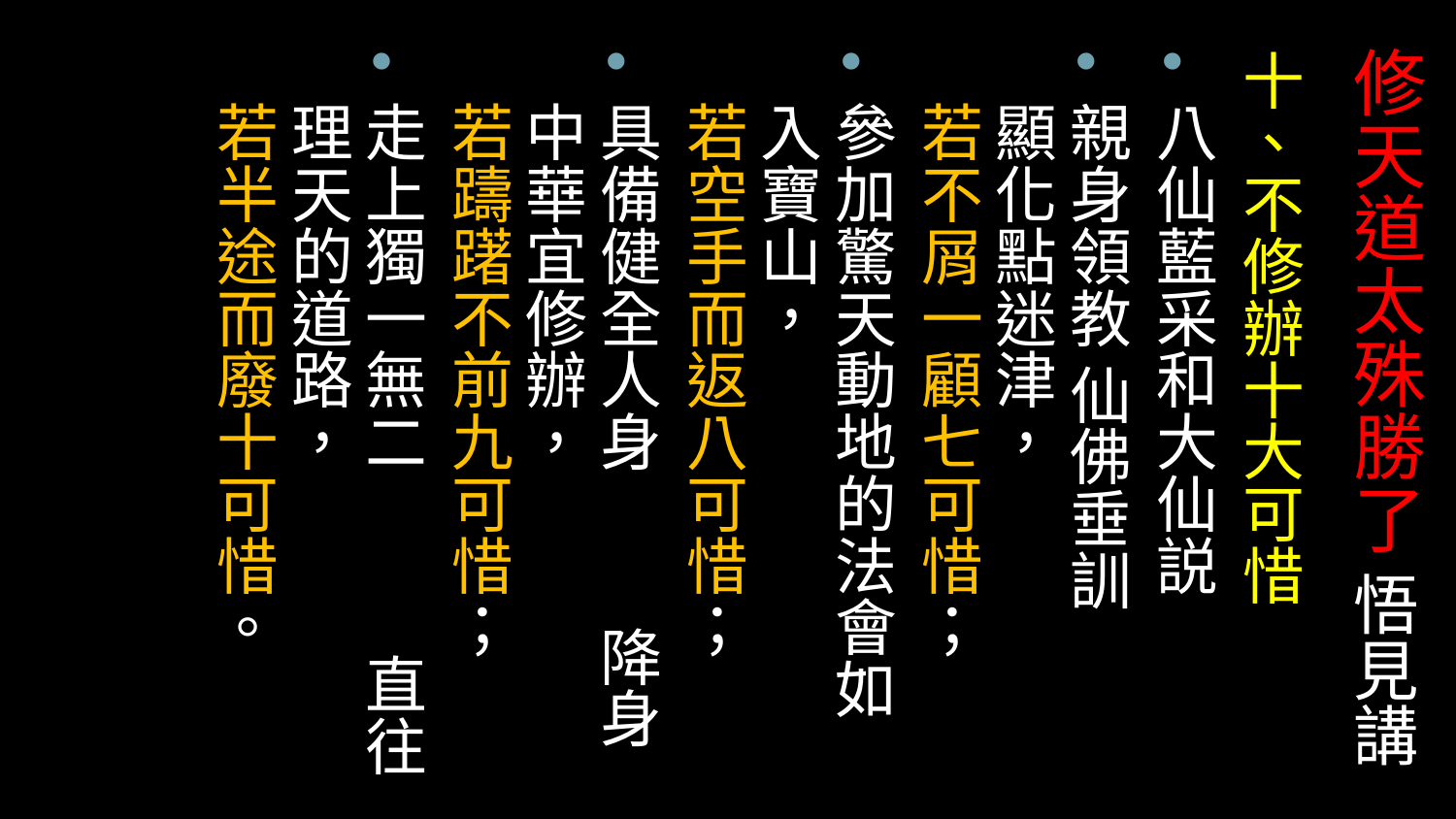

# 修天道太殊勝了 悟見講
十、不修辦十大可惜
八仙藍采和大仙説
親身領教 仙佛垂訓          顯化點迷津，
若不屑一顧七可惜；
參加驚天動地的法會如入寶山，
若空手而返八可惜；
具備健全人身           降身中華宜修辦，
若躊躇不前九可惜；
走上獨一無二             直往理天的道路，
若半途而廢十可惜。